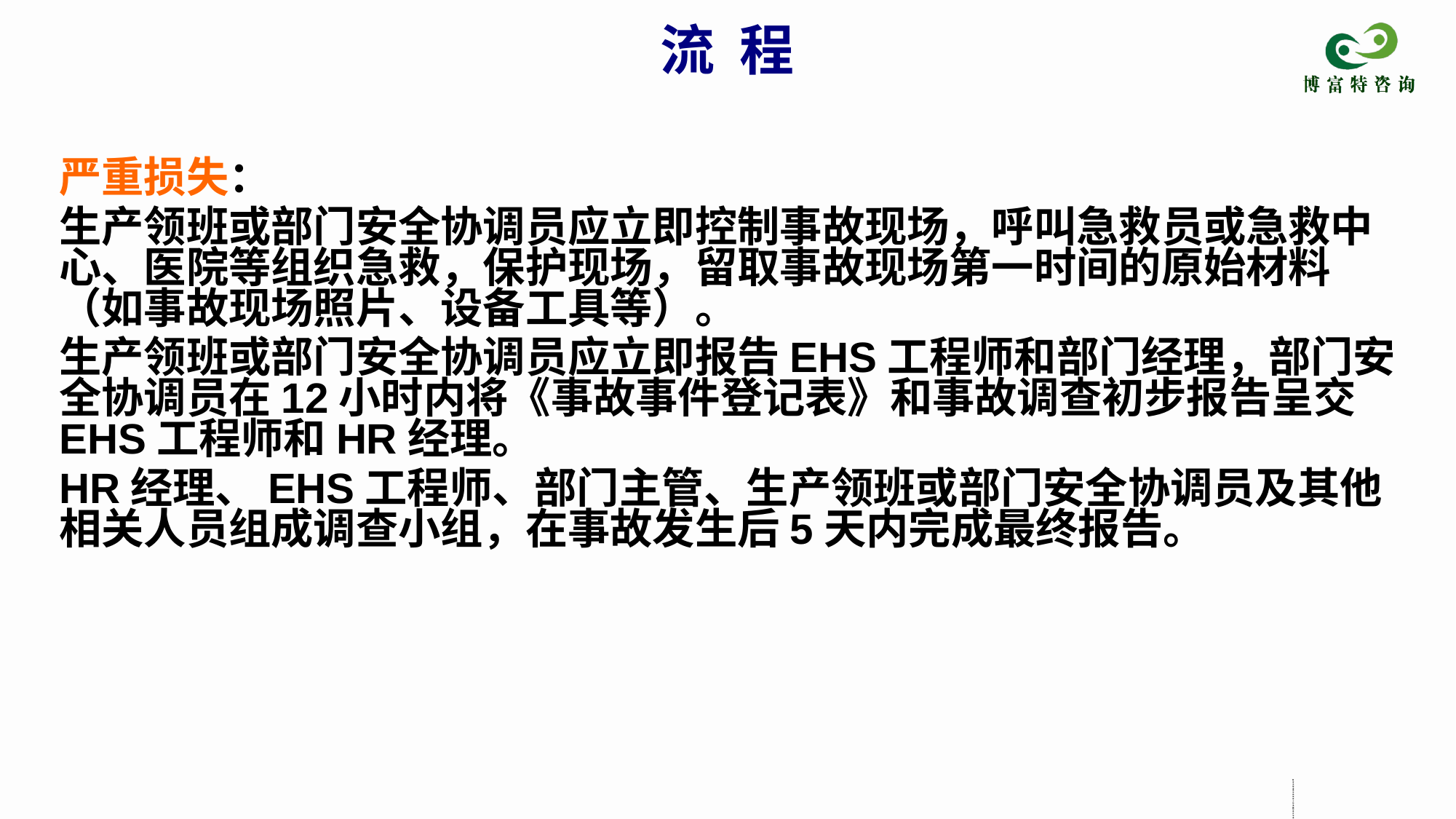

流  程
严重损失：
生产领班或部门安全协调员应立即控制事故现场，呼叫急救员或急救中心、医院等组织急救，保护现场，留取事故现场第一时间的原始材料（如事故现场照片、设备工具等）。
生产领班或部门安全协调员应立即报告EHS工程师和部门经理，部门安全协调员在12小时内将《事故事件登记表》和事故调查初步报告呈交EHS工程师和HR经理。
HR经理、EHS工程师、部门主管、生产领班或部门安全协调员及其他相关人员组成调查小组，在事故发生后5天内完成最终报告。
嘛宙洼琶洋痪凉绎慌燎士弛澡戳钝溉步宅语薪皆容焊陆鲸啤多脂土瑶疟复事故事件报告调查流程培训事故事件报告调查流程培训